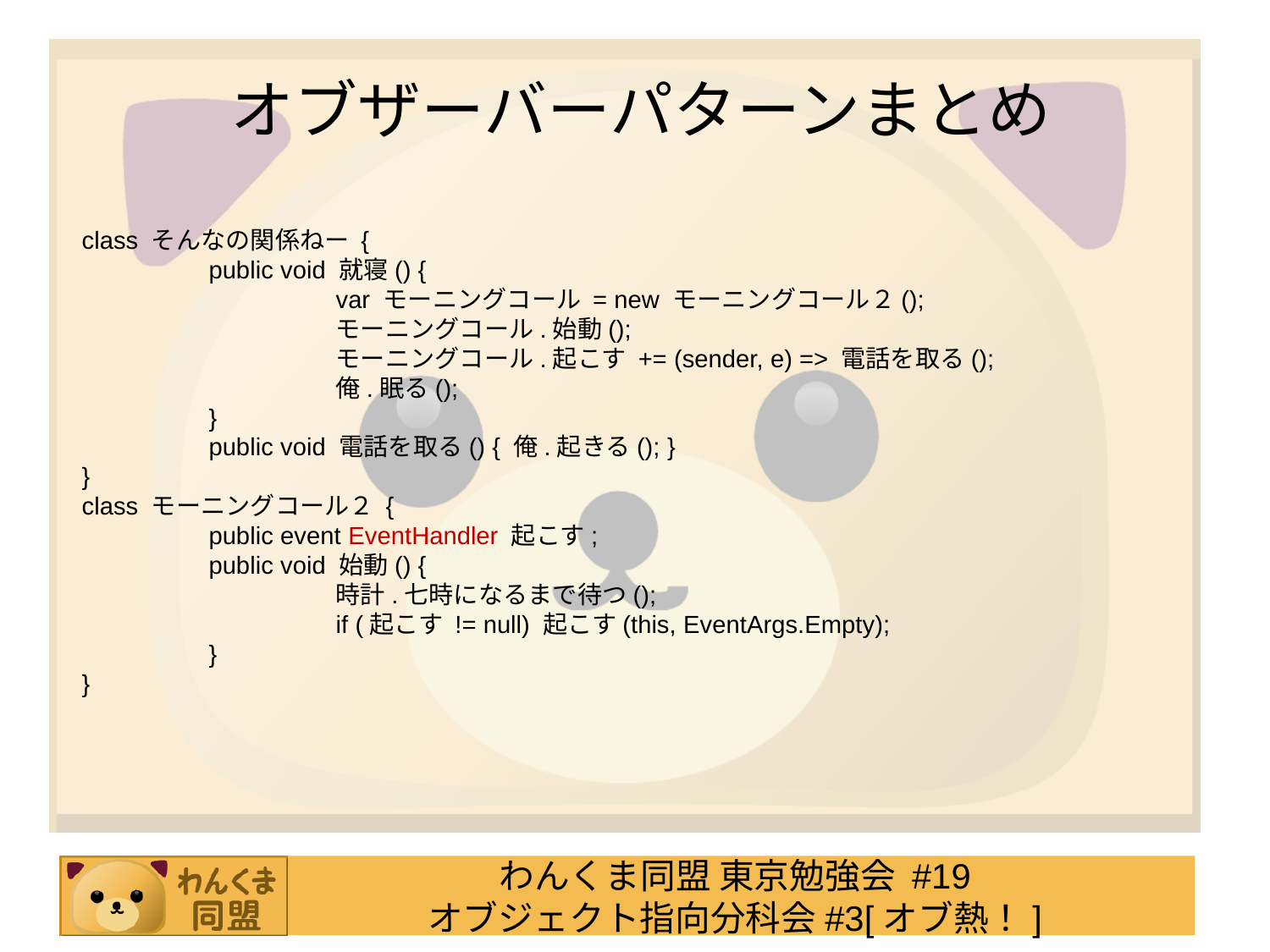

# オブザーバーパターンまとめ
class そんなの関係ねー {
	public void 就寝() {
		var モーニングコール = new モーニングコール２();
		モーニングコール.始動();
		モーニングコール.起こす += (sender, e) => 電話を取る();
		俺.眠る();
	}
	public void 電話を取る() { 俺.起きる(); }
}
class モーニングコール２ {
	public event EventHandler 起こす;
	public void 始動() {
		時計.七時になるまで待つ();
		if (起こす != null) 起こす(this, EventArgs.Empty);
	}
}